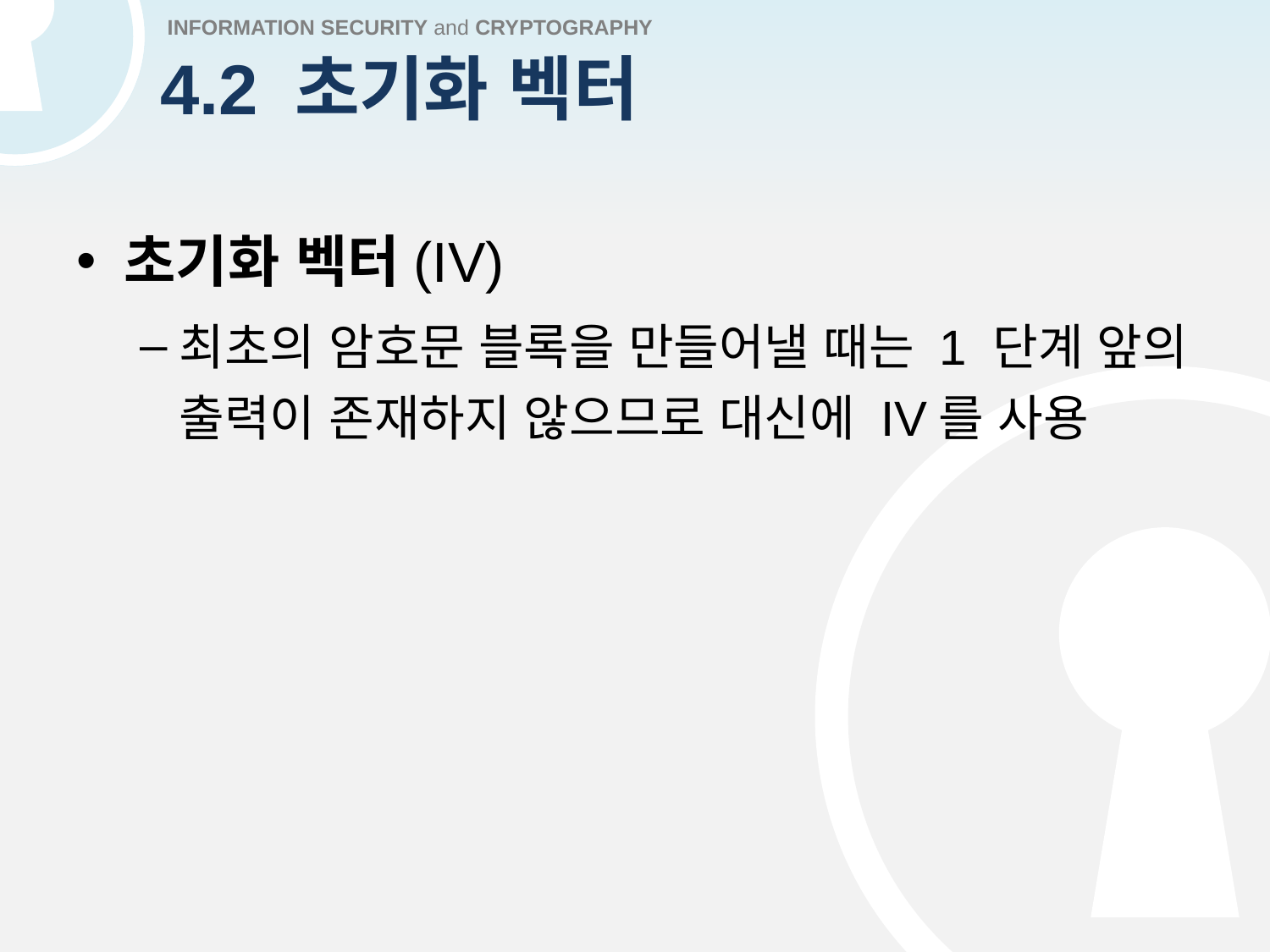

# 4.2 초기화 벡터
초기화 벡터(IV)
최초의 암호문 블록을 만들어낼 때는 1 단계 앞의 출력이 존재하지 않으므로 대신에 IV를 사용